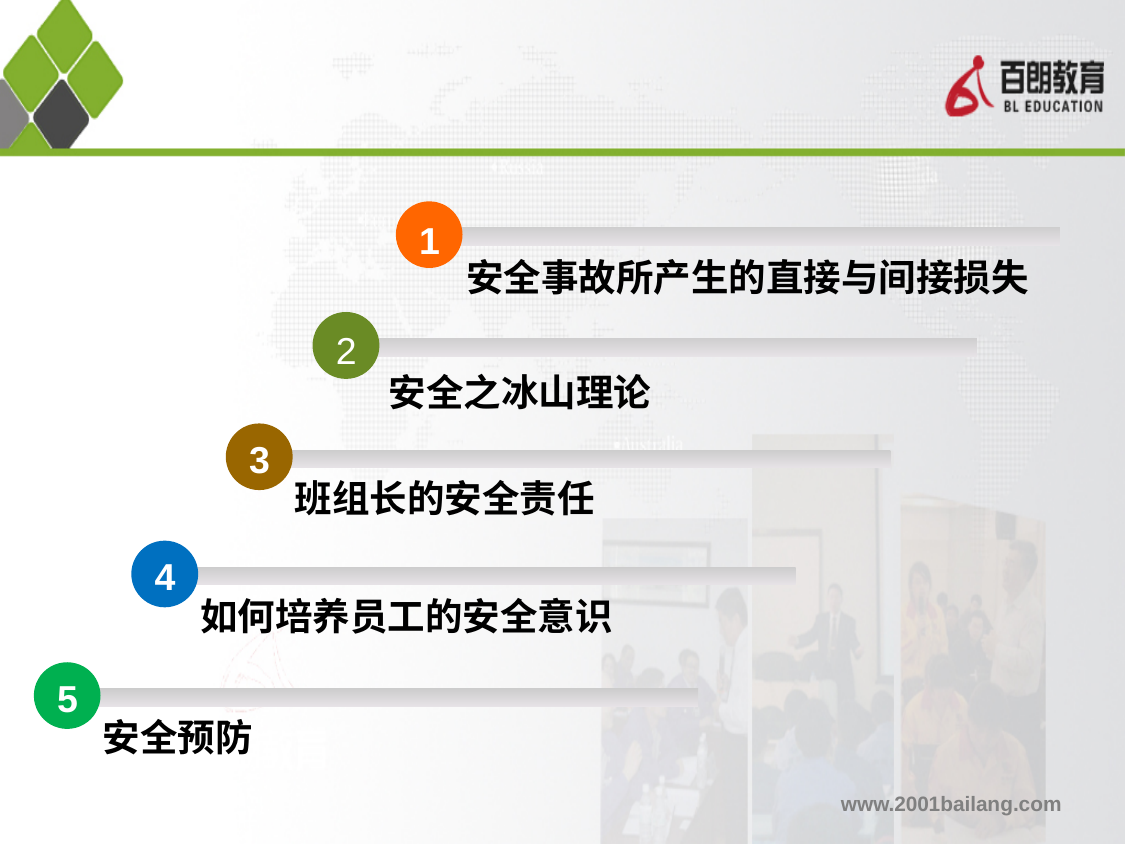

1
安全事故所产生的直接与间接损失

2

安全之冰山理论

3
班组长的安全责任

4
如何培养员工的安全意识

5
安全预防